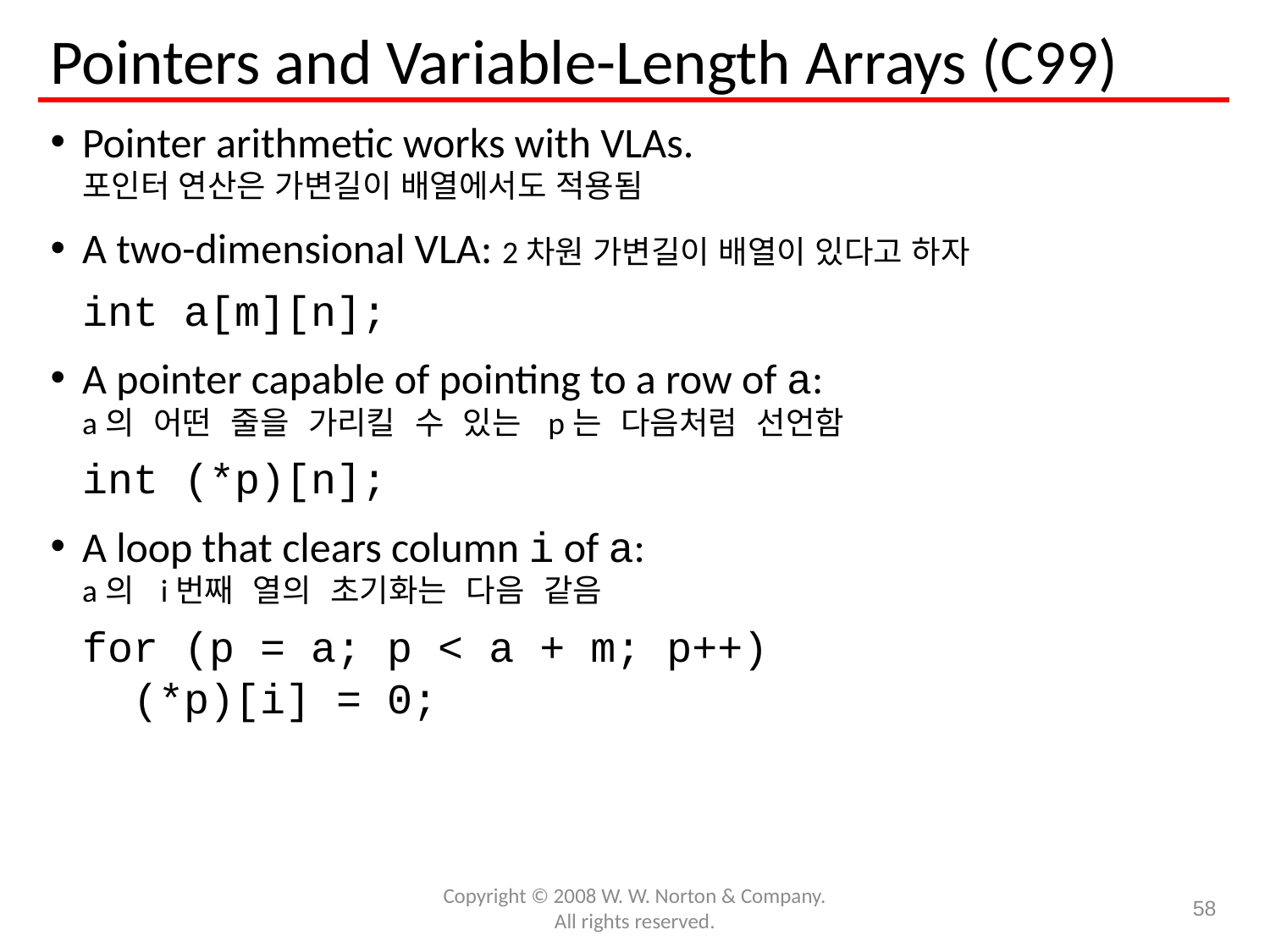

# Pointers and Variable-Length Arrays (C99)
Pointer arithmetic works with VLAs.
포인터 연산은 가변길이 배열에서도 적용됨
A two-dimensional VLA: 2차원 가변길이 배열이 있다고 하자
	int a[m][n];
A pointer capable of pointing to a row of a:
a의 어떤 줄을 가리킬 수 있는 p는 다음처럼 선언함
	int (*p)[n];
A loop that clears column i of a:
a의 i번째 열의 초기화는 다음 같음
	for (p = a; p < a + m; p++)
	  (*p)[i] = 0;
Copyright © 2008 W. W. Norton & Company.
All rights reserved.
58